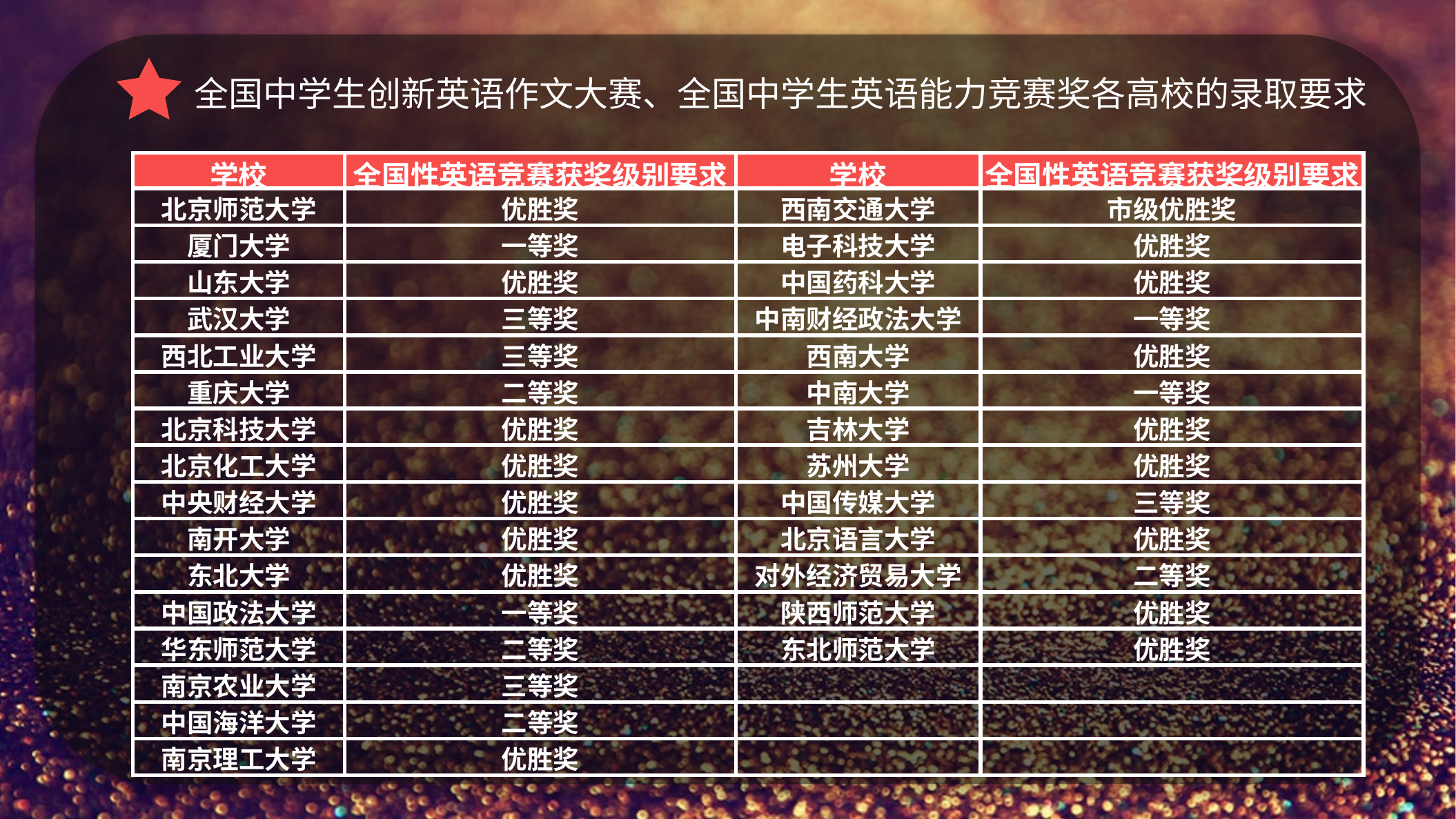

全国中学生创新英语作文大赛、全国中学生英语能力竞赛奖各高校的录取要求
| 学校 | 全国性英语竞赛获奖级别要求 | 学校 | 全国性英语竞赛获奖级别要求 |
| --- | --- | --- | --- |
| 北京师范大学 | 优胜奖 | 西南交通大学 | 市级优胜奖 |
| 厦门大学 | 一等奖 | 电子科技大学 | 优胜奖 |
| 山东大学 | 优胜奖 | 中国药科大学 | 优胜奖 |
| 武汉大学 | 三等奖 | 中南财经政法大学 | 一等奖 |
| 西北工业大学 | 三等奖 | 西南大学 | 优胜奖 |
| 重庆大学 | 二等奖 | 中南大学 | 一等奖 |
| 北京科技大学 | 优胜奖 | 吉林大学 | 优胜奖 |
| 北京化工大学 | 优胜奖 | 苏州大学 | 优胜奖 |
| 中央财经大学 | 优胜奖 | 中国传媒大学 | 三等奖 |
| 南开大学 | 优胜奖 | 北京语言大学 | 优胜奖 |
| 东北大学 | 优胜奖 | 对外经济贸易大学 | 二等奖 |
| 中国政法大学 | 一等奖 | 陕西师范大学 | 优胜奖 |
| 华东师范大学 | 二等奖 | 东北师范大学 | 优胜奖 |
| 南京农业大学 | 三等奖 |  |  |
| 中国海洋大学 | 二等奖 |  |  |
| 南京理工大学 | 优胜奖 |  |  |